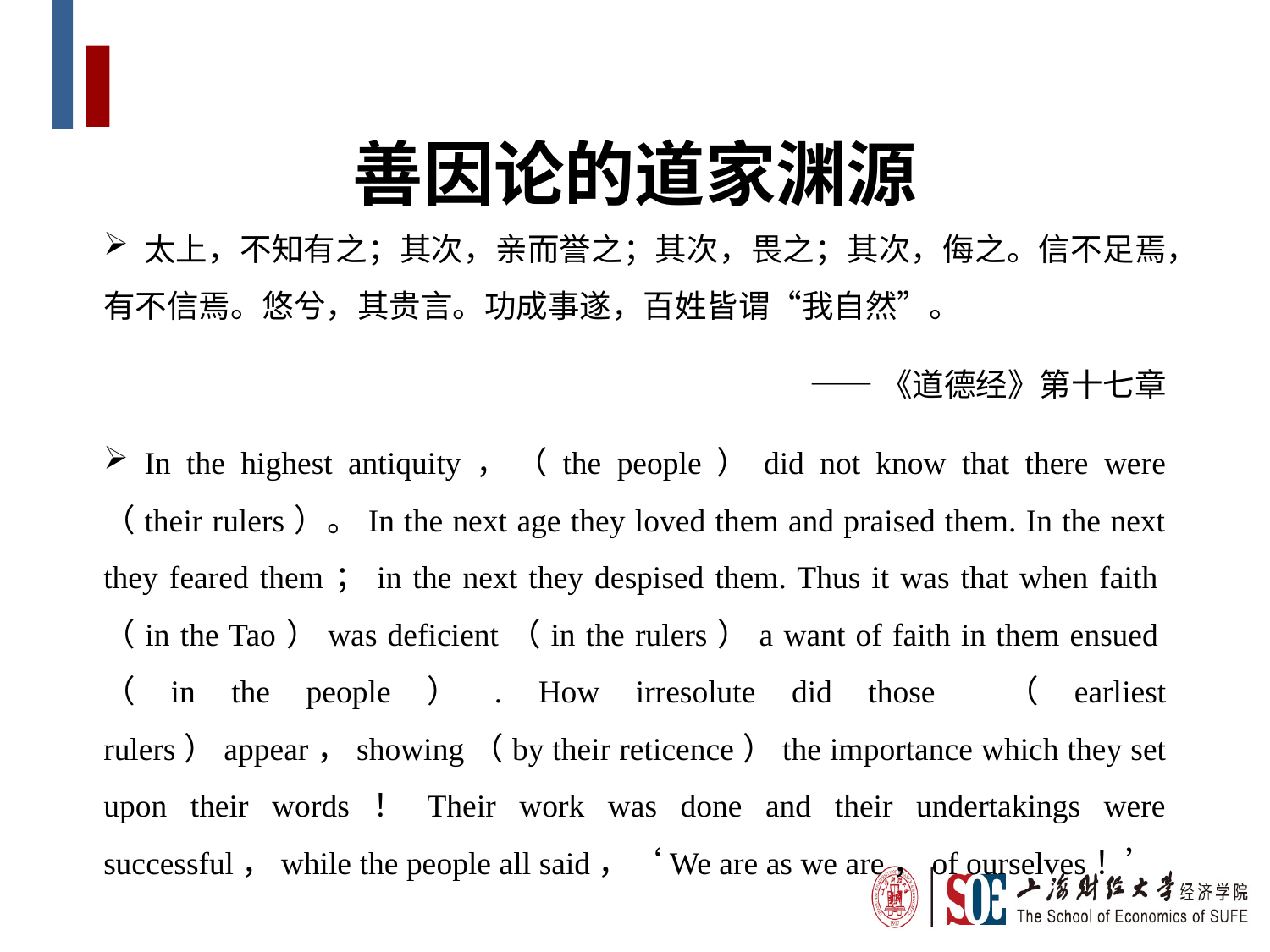

善因论的道家渊源
 太上，不知有之；其次，亲而誉之；其次，畏之；其次，侮之。信不足焉，有不信焉。悠兮，其贵言。功成事遂，百姓皆谓“我自然”。
 ——《道德经》第十七章
 In the highest antiquity，（the people）did not know that there were （their rulers）。In the next age they loved them and praised them. In the next they feared them；in the next they despised them. Thus it was that when faith（in the Tao）was deficient（in the rulers）a want of faith in them ensued（in the people）. How irresolute did those （earliest rulers）appear，showing（by their reticence）the importance which they set upon their words！Their work was done and their undertakings were successful，while the people all said，‘We are as we are，of ourselves！’